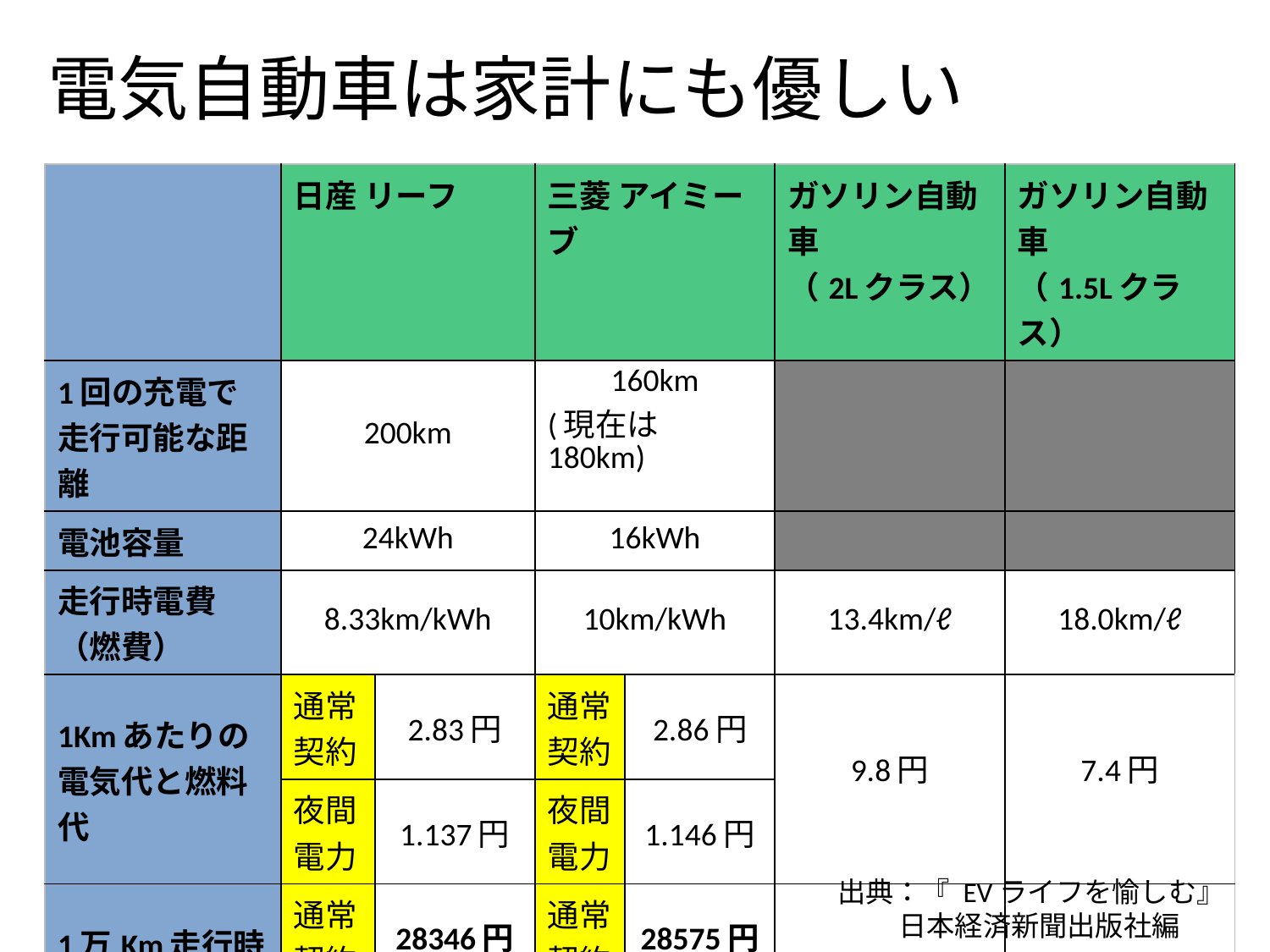

# 電気自動車は家計にも優しい
|  | 日産 リーフ |  | 三菱 アイミーブ |  | ガソリン自動車 （2Lクラス） | ガソリン自動車 （1.5Lクラス） |
| --- | --- | --- | --- | --- | --- | --- |
| 1回の充電で走行可能な距離 | 200km |  | 160km (現在は180km) |  |  |  |
| 電池容量 | 24kWh |  | 16kWh |  |  |  |
| 走行時電費（燃費） | 8.33km/kWh |  | 10km/kWh |  | 13.4km/ℓ | 18.0km/ℓ |
| 1Kmあたりの電気代と燃料代 | 通常 契約 | 2.83円 | 通常契約 | 2.86円 | 9.8円 | 7.4円 |
|  | 夜間 電力 | 1.137円 | 夜間電力 | 1.146円 |  |  |
| 1万Km走行時の電気代と燃料代 | 通常契約 | 28346円 | 通常契約 | 28575円 | 98000円 | 74000円 |
|  | 夜間電力 | 11370円 | 夜間電力 | 11462円 |  |  |
出典：『 EVライフを愉しむ』
日本経済新聞出版社編